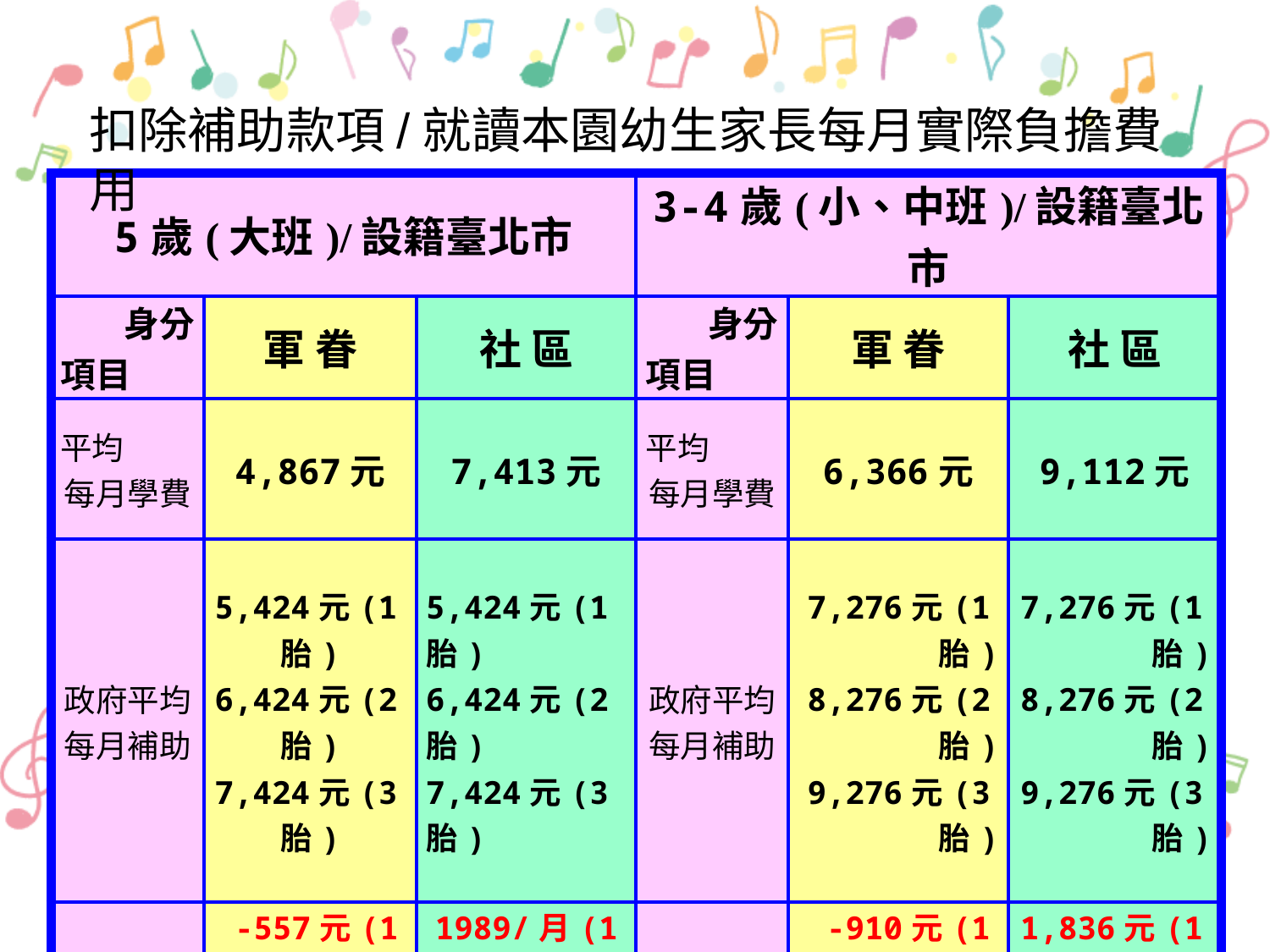

扣除補助款項/就讀本園幼生家長每月實際負擔費用
| 5歲(大班)/設籍臺北市 |  |  | 3-4歲(小、中班)/設籍臺北市 |  |  |
| --- | --- | --- | --- | --- | --- |
| 身分 項目 | 軍 眷 | 社 區 | 身分 項目 | 軍 眷 | 社 區 |
| 平均 每月學費 | 4,867元 | 7,413元 | 平均 每月學費 | 6,366元 | 9,112元 |
| 政府平均 每月補助 | 5,424元(1胎) 6,424元(2胎) 7,424元(3胎) | 5,424元(1胎) 6,424元(2胎) 7,424元(3胎) | 政府平均 每月補助 | 7,276元(1胎) 8,276元(2胎) 9,276元(3胎) | 7,276元(1胎) 8,276元(2胎) 9,276元(3胎) |
| 幼生實際 平均 每月繳交 | -557元(1胎) -1,557元(2胎) -2,557元(3胎) | 1989/月(1胎) 989/月(2胎) -11/月(3胎) | 幼生實際 平均 每月繳交 | -910元(1胎) -1,910元(2胎) -2,910元(3胎) | 1,836元(1胎) 836元(2胎) -164元(3胎) |